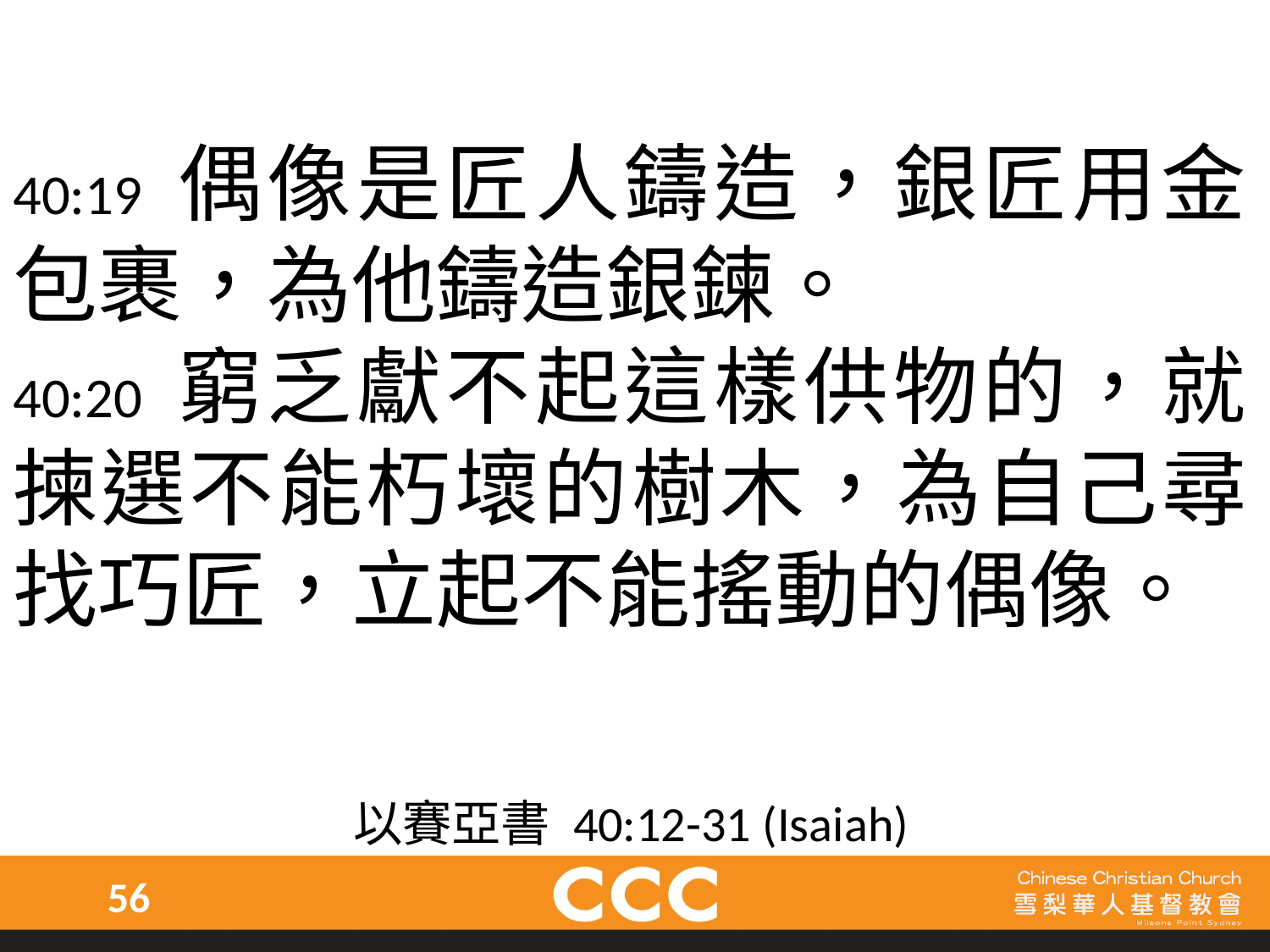

40:19 偶像是匠人鑄造，銀匠用金包裹，為他鑄造銀鍊。
40:20 窮乏獻不起這樣供物的，就揀選不能朽壞的樹木，為自己尋找巧匠，立起不能搖動的偶像。
以賽亞書 40:12-31 (Isaiah)
56